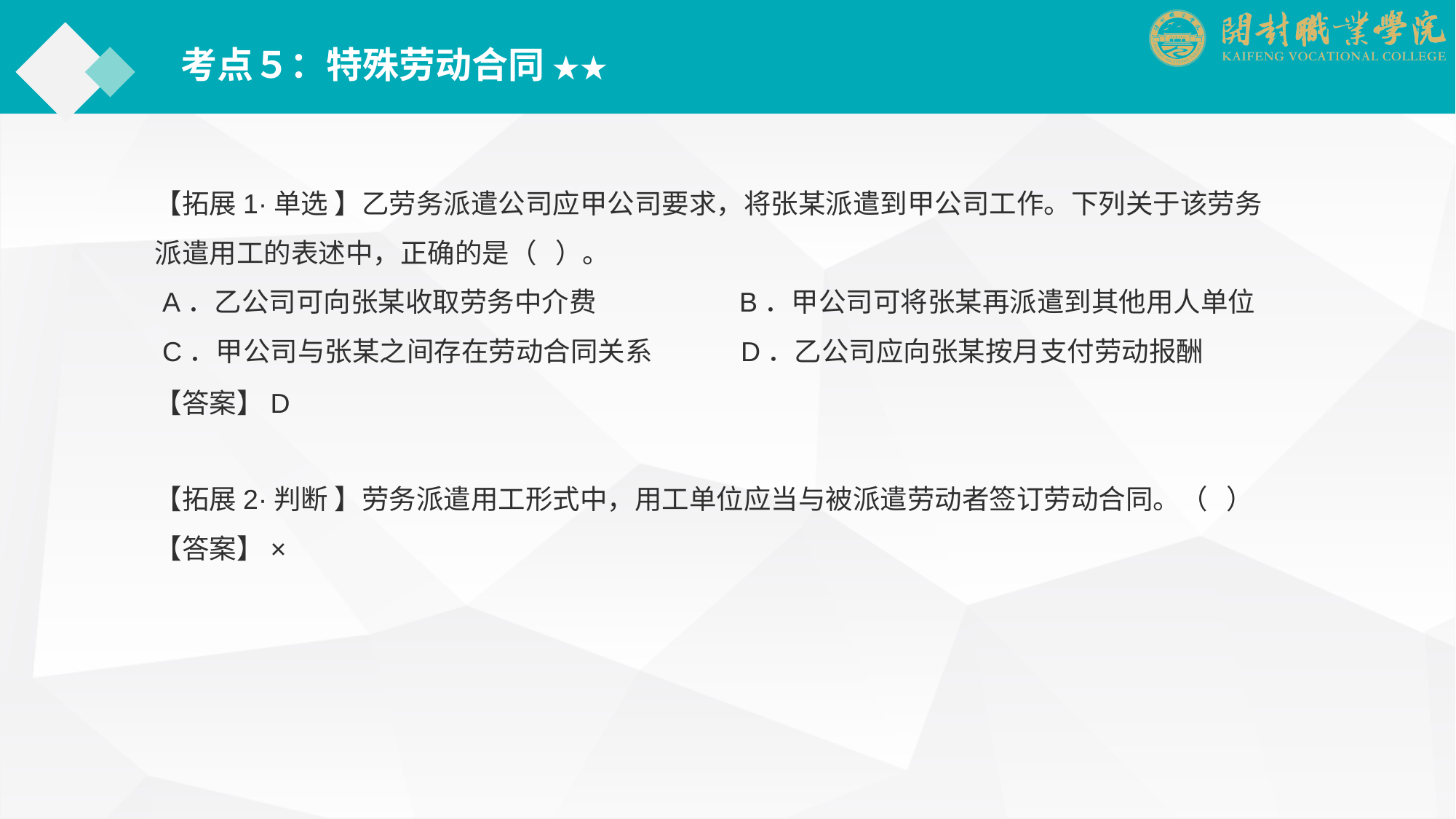

考点５：特殊劳动合同 ★★
【拓展1·单选 】乙劳务派遣公司应甲公司要求，将张某派遣到甲公司工作。下列关于该劳务派遣用工的表述中，正确的是（   ）。
 A．乙公司可向张某收取劳务中介费　　　　　B．甲公司可将张某再派遣到其他用人单位
 C．甲公司与张某之间存在劳动合同关系　　　D．乙公司应向张某按月支付劳动报酬
【答案】D
【拓展2·判断 】劳务派遣用工形式中，用工单位应当与被派遣劳动者签订劳动合同。（   ）
【答案】×